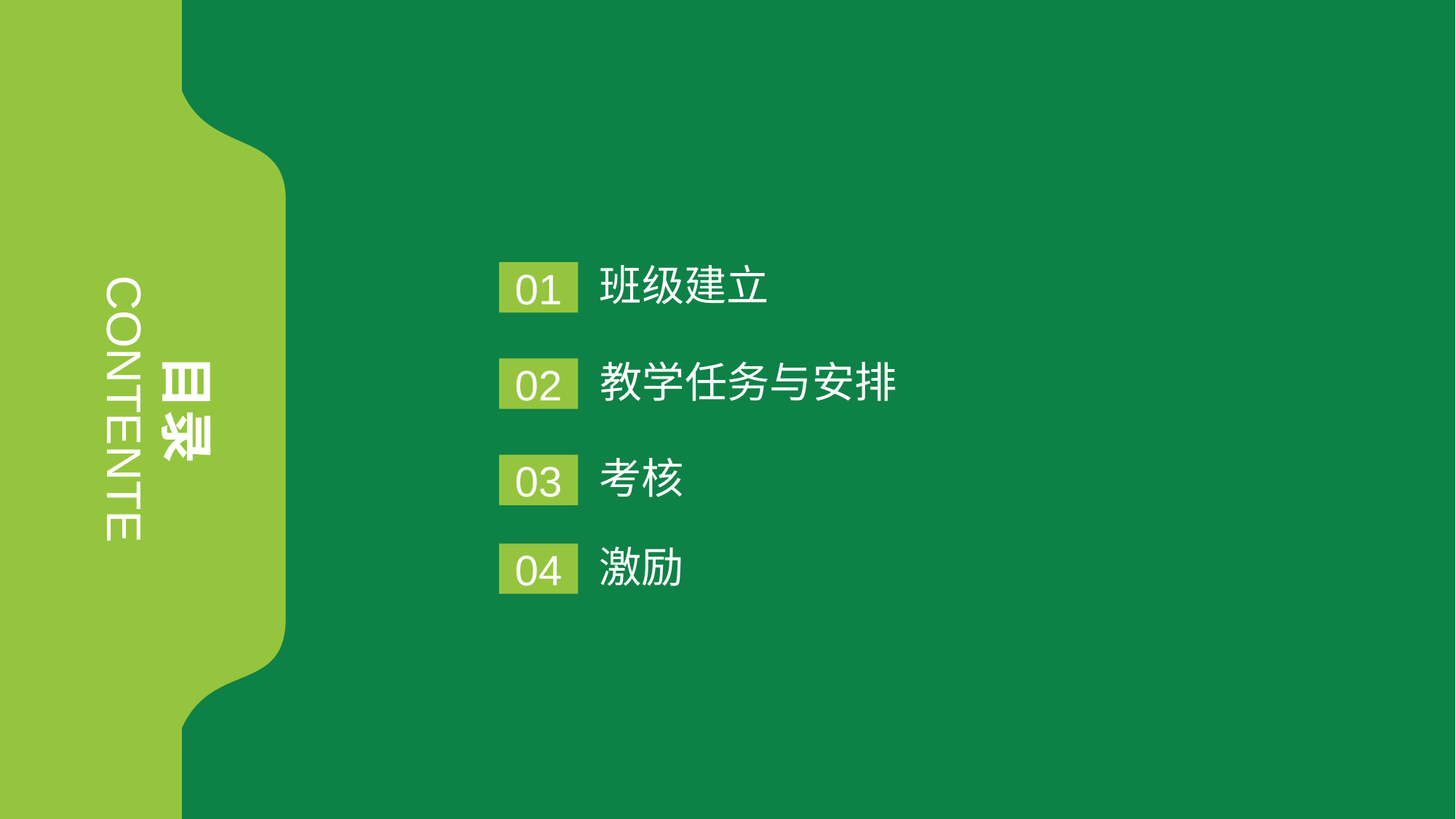

班级建立
01

目录
CONTENTE
教学任务与安排
02
考核
03
激励
04